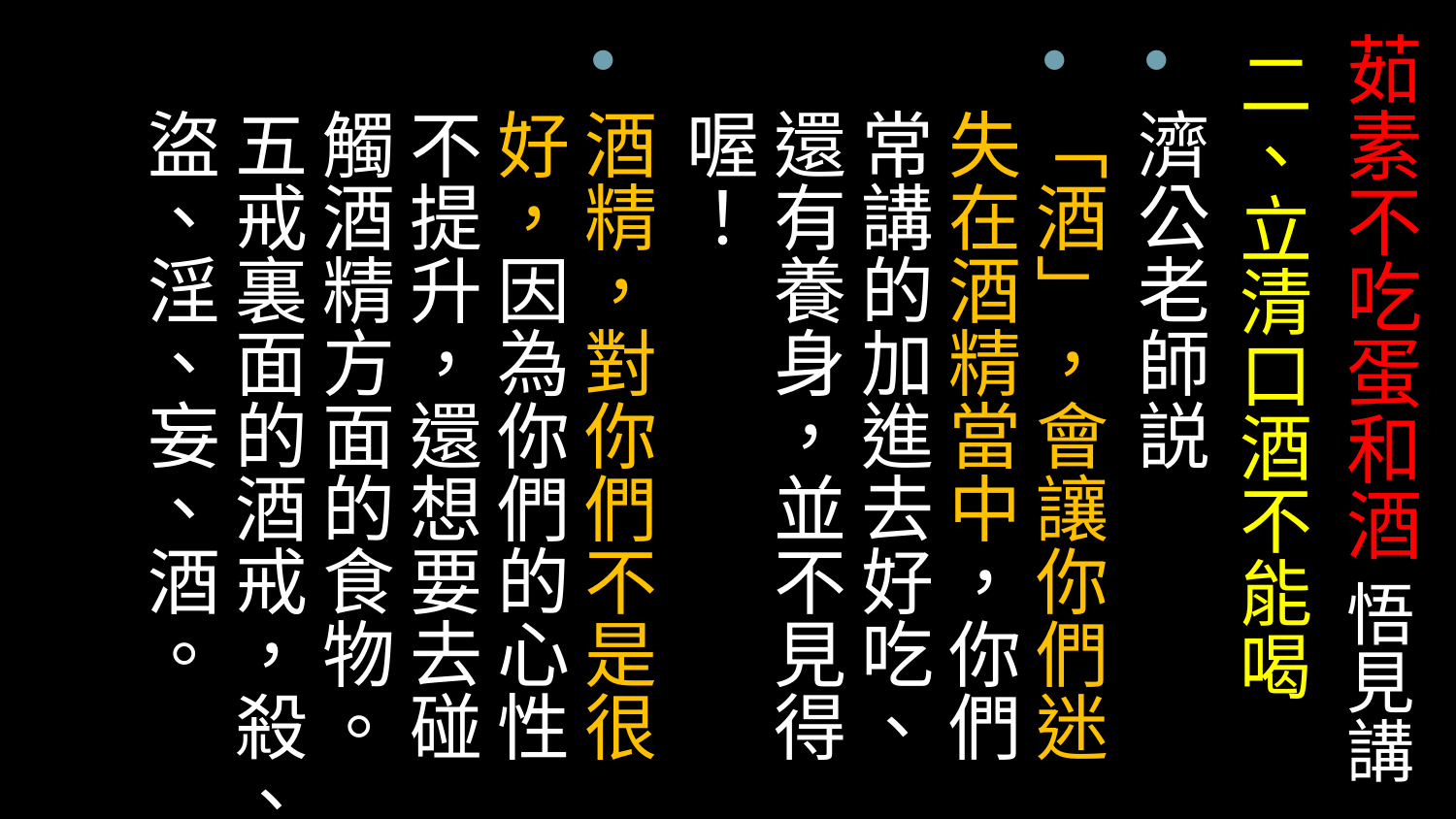

# 茹素不吃蛋和酒 悟見講
二、立清口酒不能喝
濟公老師説
「酒」，會讓你們迷失在酒精當中，你們常講的加進去好吃、還有養身，並不見得喔！
酒精，對你們不是很好，因為你們的心性不提升，還想要去碰觸酒精方面的食物。五戒裏面的酒戒，殺、盜、淫、妄、酒。